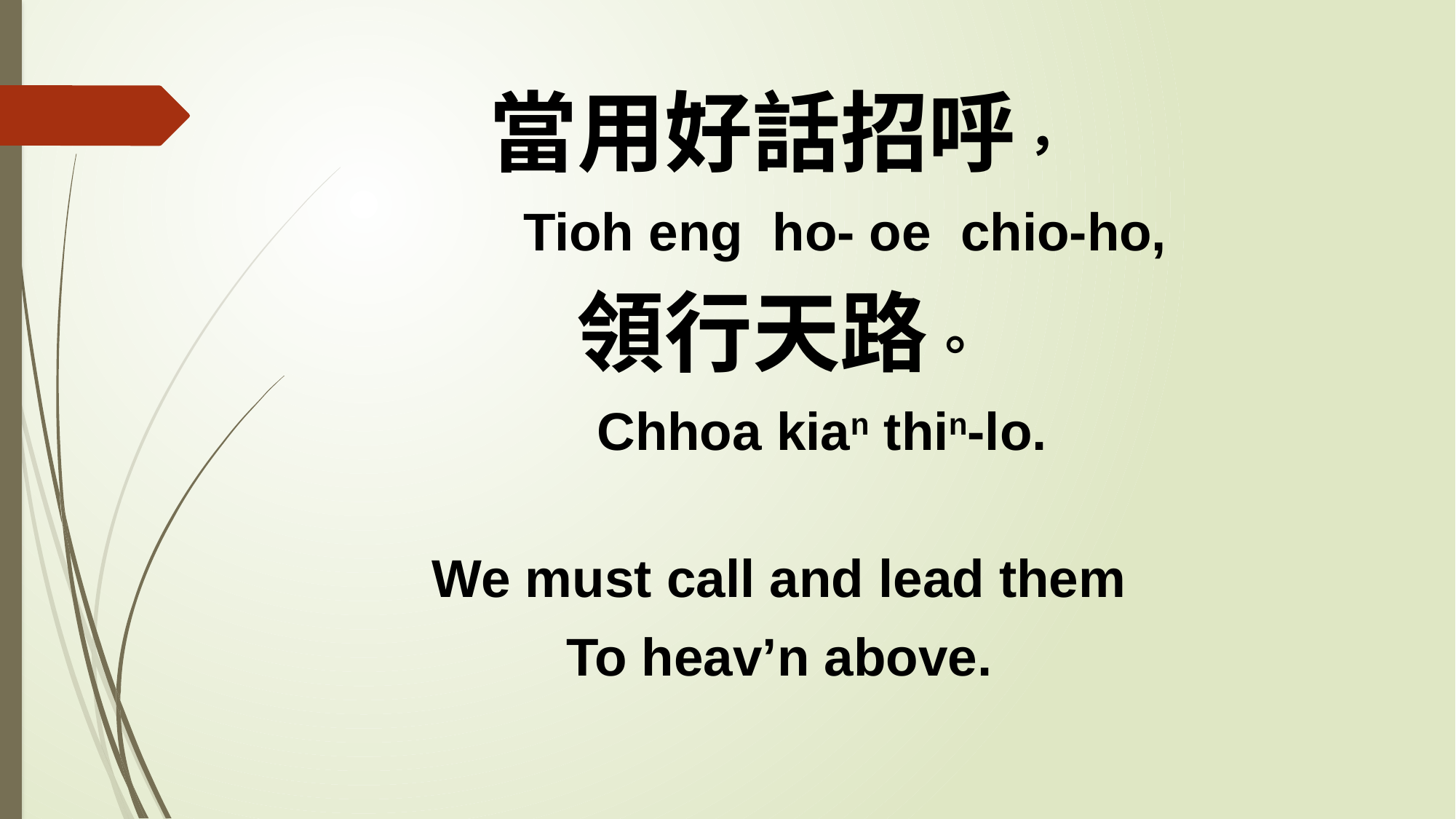

當用好話招呼，
                  Tioh eng  ho- oe  chio-ho,
領行天路。
                       Chhoa kian thin-lo.

We must call and lead them
To heav’n above.